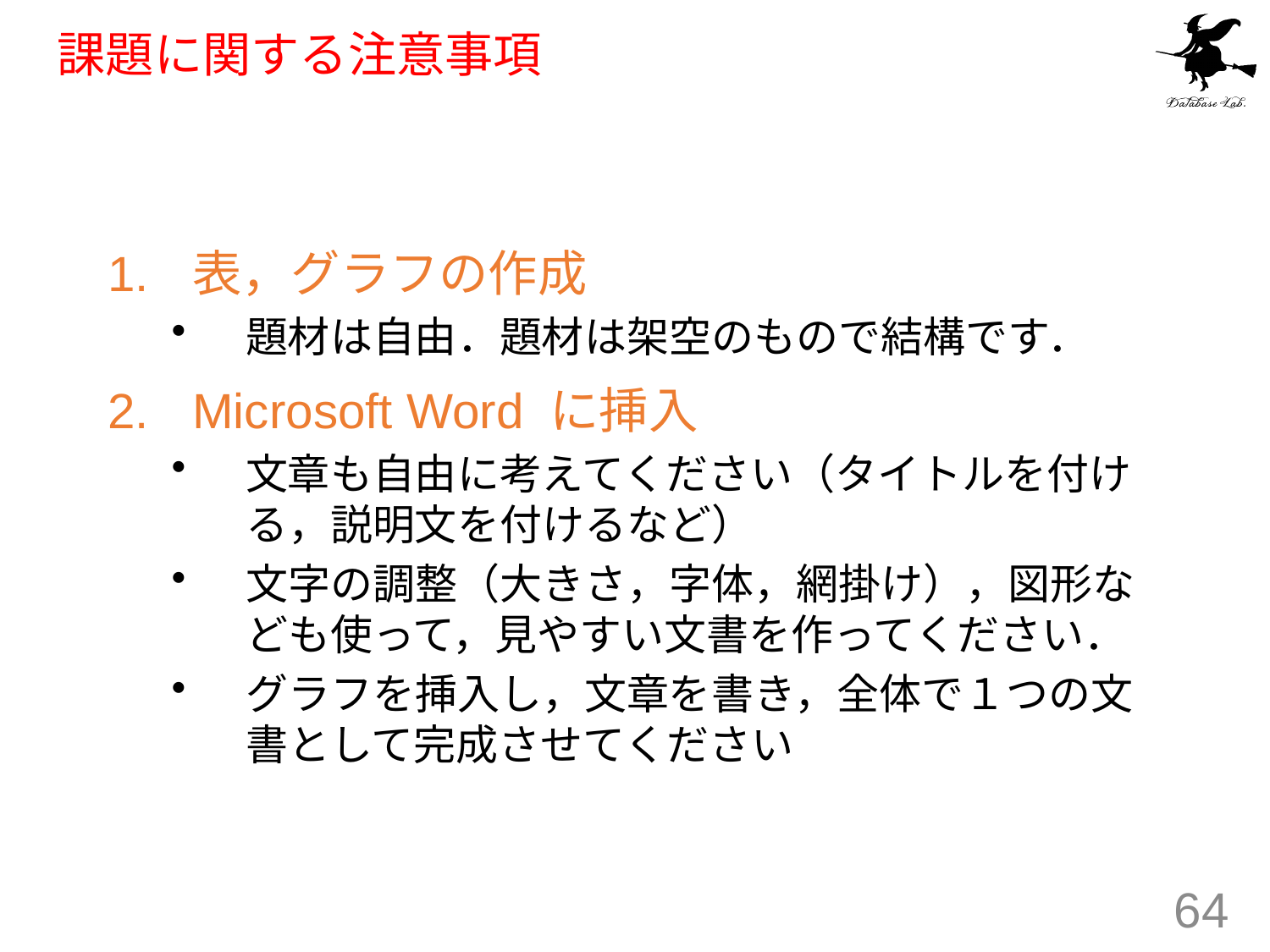

# 課題に関する注意事項
表，グラフの作成
題材は自由．題材は架空のもので結構です．
Microsoft Word に挿入
文章も自由に考えてください（タイトルを付ける，説明文を付けるなど）
文字の調整（大きさ，字体，網掛け），図形なども使って，見やすい文書を作ってください．
グラフを挿入し，文章を書き，全体で１つの文書として完成させてください
64